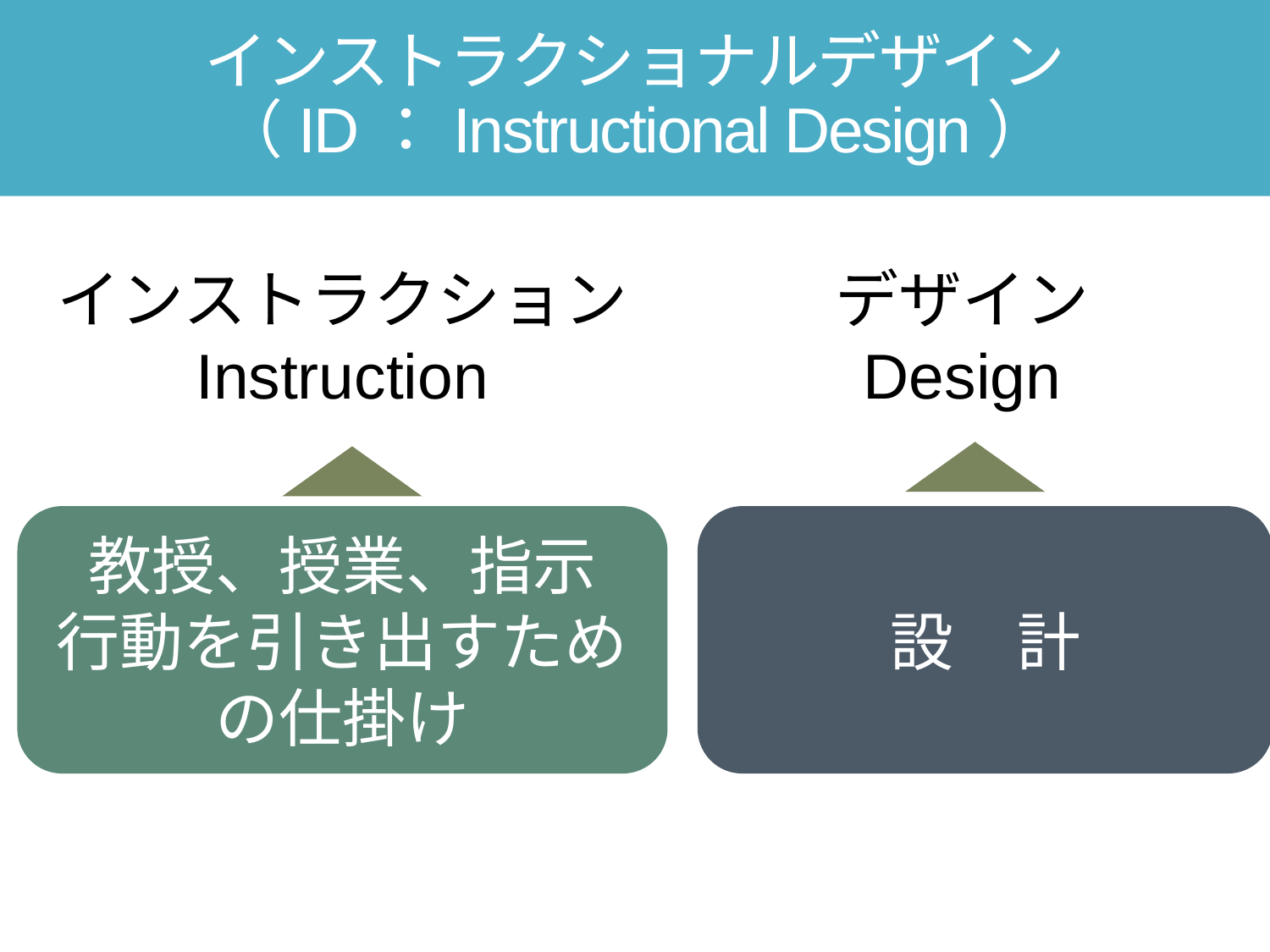

インストラクショナルデザイン
（ID：Instructional Design）
インストラクション
Instruction
デザイン
Design

教授、授業、指示
行動を引き出すための仕掛け
設　計